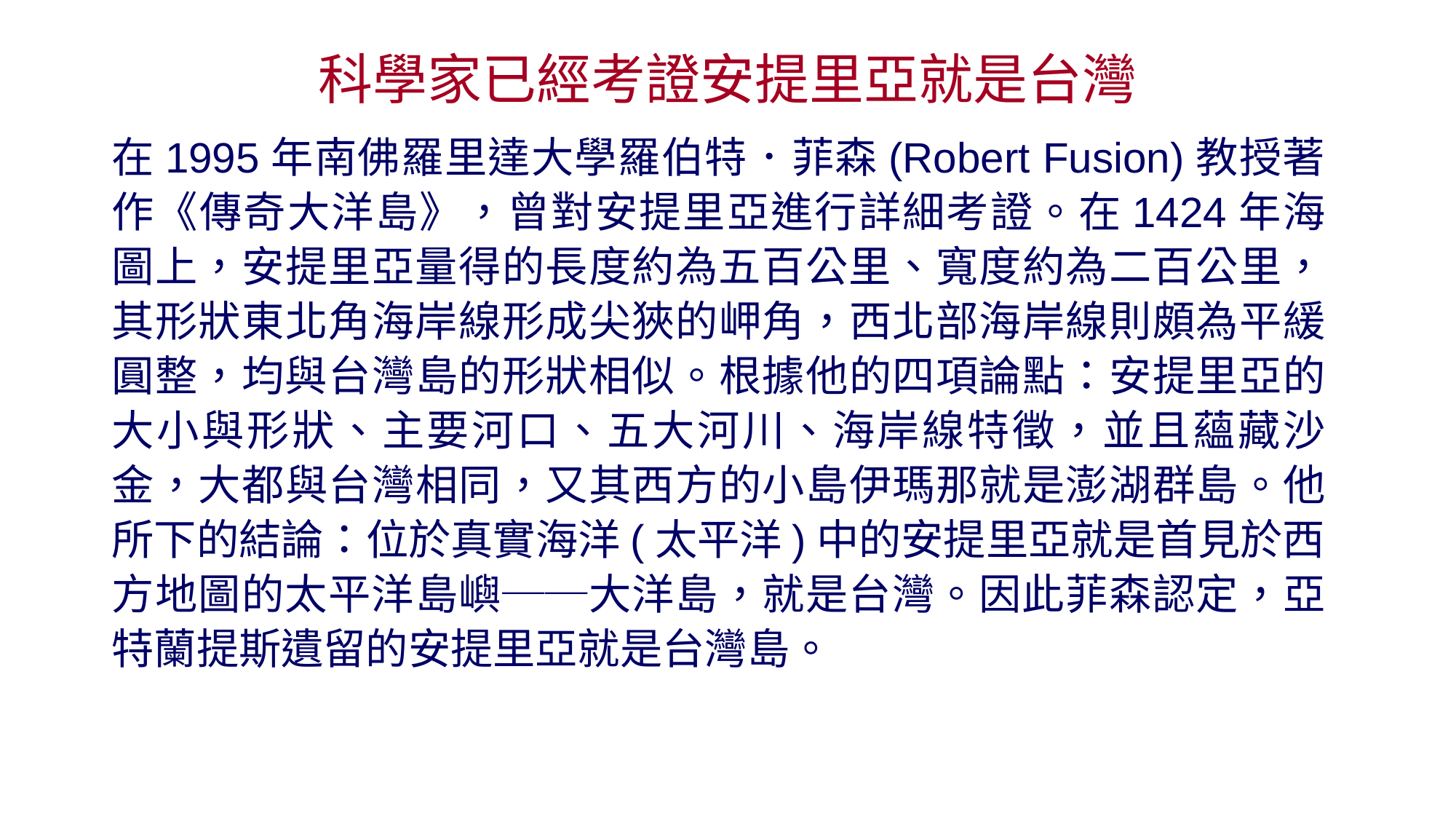

# 科學家已經考證安提里亞就是台灣
在1995年南佛羅里達大學羅伯特．菲森(Robert Fusion)教授著作《傳奇大洋島》，曾對安提里亞進行詳細考證。在1424年海圖上，安提里亞量得的長度約為五百公里、寬度約為二百公里，其形狀東北角海岸線形成尖狹的岬角，西北部海岸線則頗為平緩圓整，均與台灣島的形狀相似。根據他的四項論點：安提里亞的大小與形狀、主要河口、五大河川、海岸線特徵，並且蘊藏沙金，大都與台灣相同，又其西方的小島伊瑪那就是澎湖群島。他所下的結論：位於真實海洋(太平洋)中的安提里亞就是首見於西方地圖的太平洋島嶼──大洋島，就是台灣。因此菲森認定，亞特蘭提斯遺留的安提里亞就是台灣島。